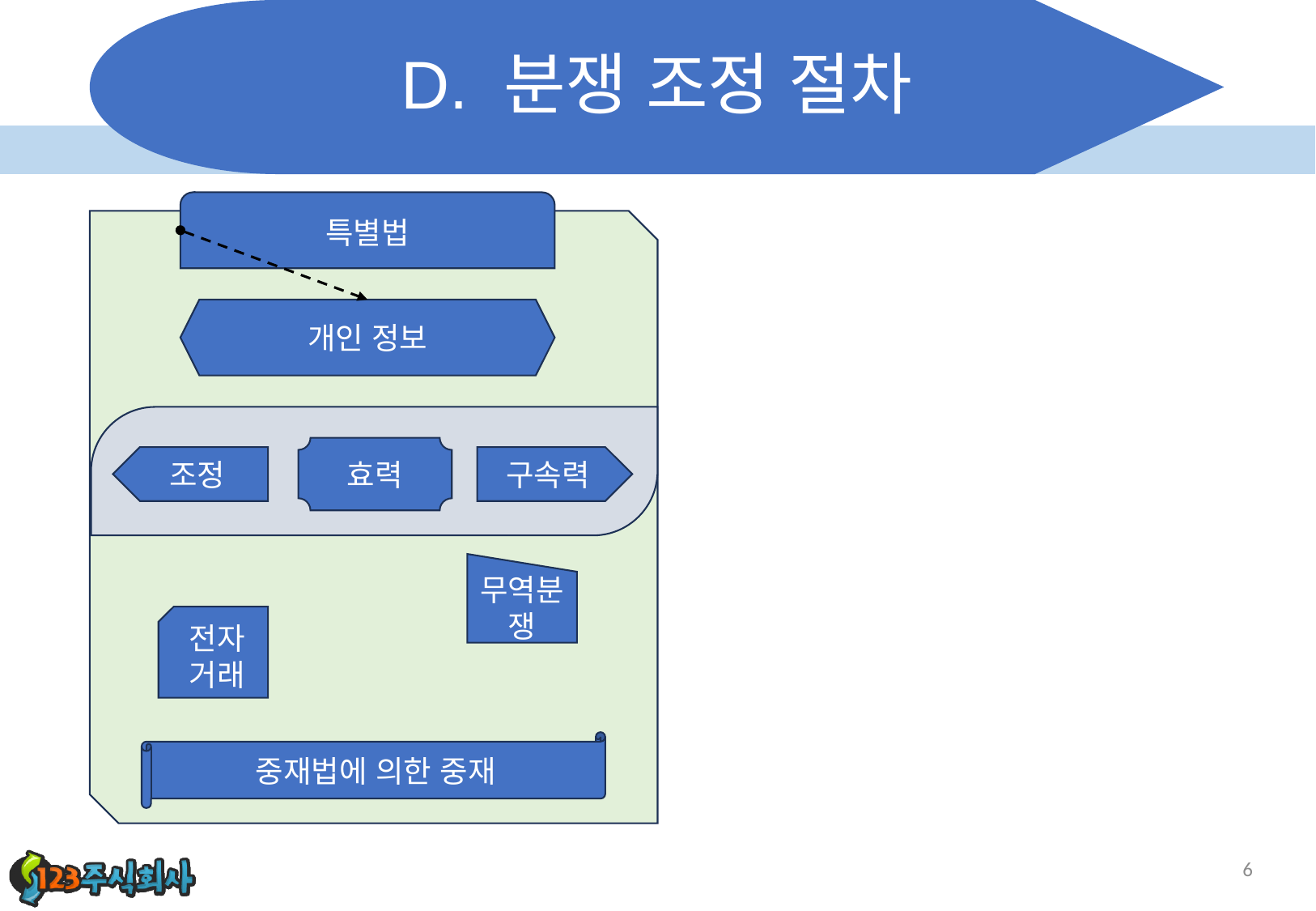

# D. 분쟁 조정 절차
특별법

개인 정보

효력
조정
구속력
무역분쟁
전자거래
중재법에 의한 중재
6